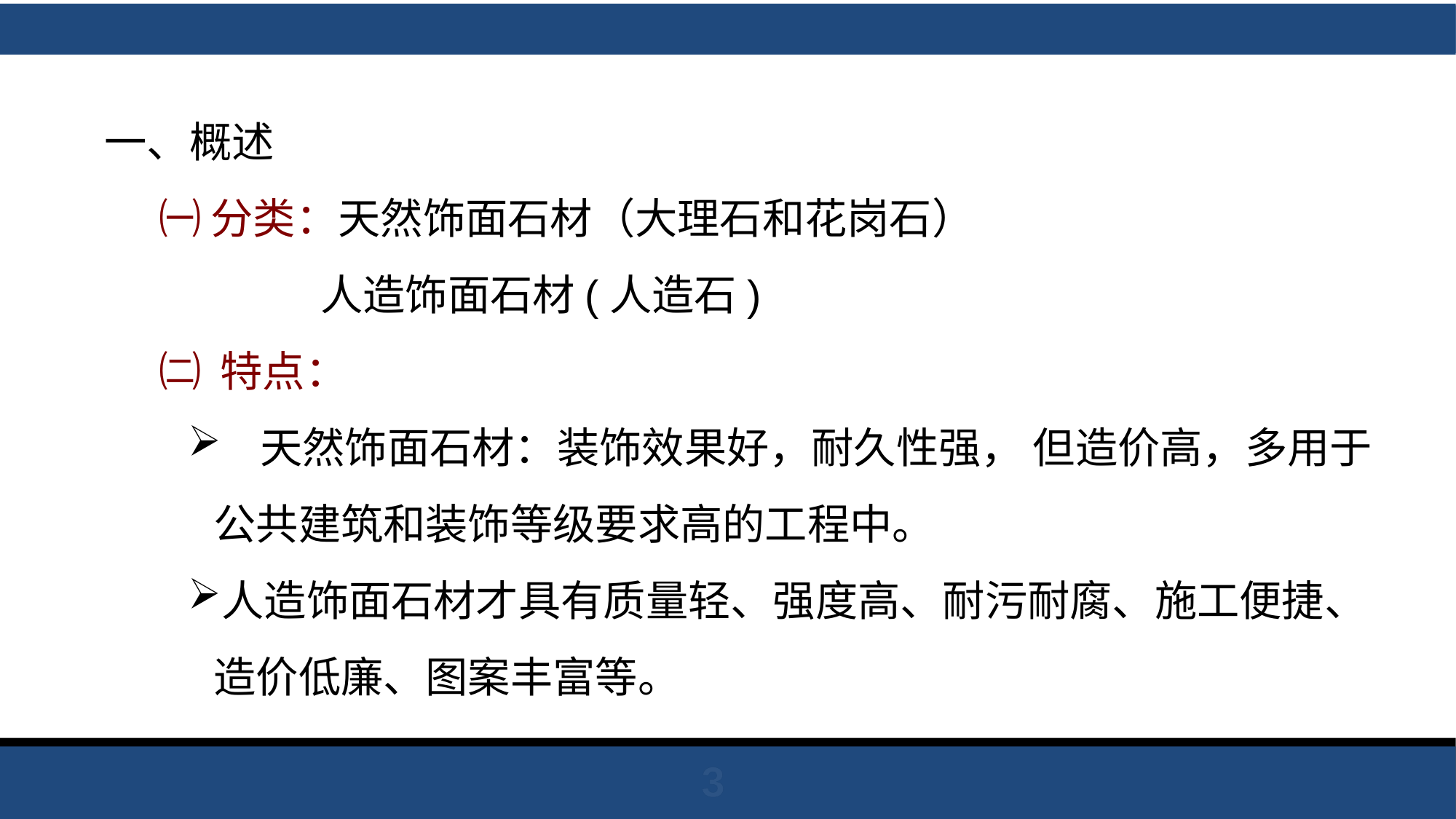

一、概述
㈠ 分类：天然饰面石材（大理石和花岗石）
                人造饰面石材(人造石)
㈡  特点：
   天然饰面石材：装饰效果好，耐久性强， 但造价高，多用于公共建筑和装饰等级要求高的工程中。
人造饰面石材才具有质量轻、强度高、耐污耐腐、施工便捷、造价低廉、图案丰富等。

3